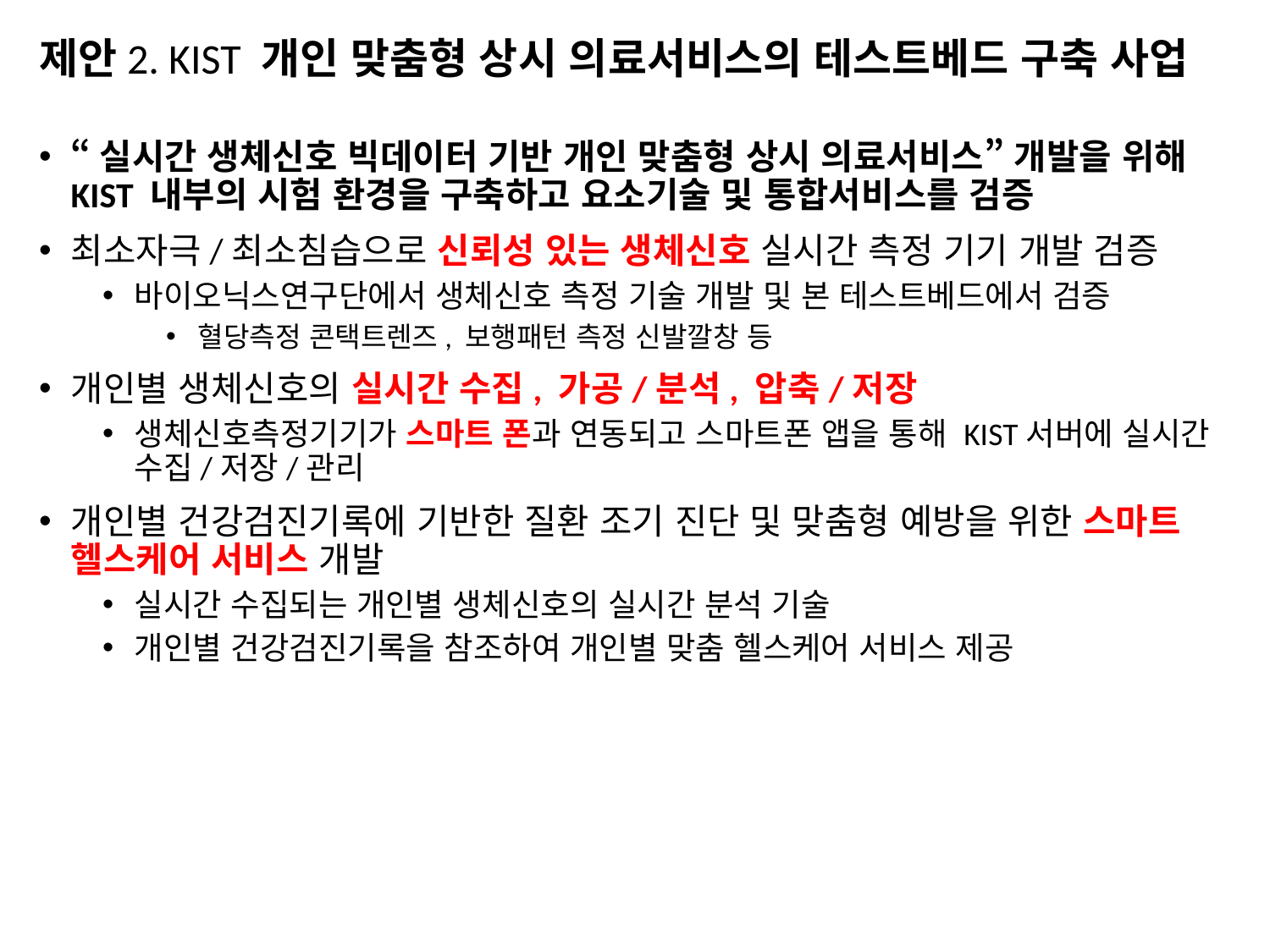

# 제안2. KIST 개인 맞춤형 상시 의료서비스의 테스트베드 구축 사업
“실시간 생체신호 빅데이터 기반 개인 맞춤형 상시 의료서비스” 개발을 위해 KIST 내부의 시험 환경을 구축하고 요소기술 및 통합서비스를 검증
최소자극/최소침습으로 신뢰성 있는 생체신호 실시간 측정 기기 개발 검증
바이오닉스연구단에서 생체신호 측정 기술 개발 및 본 테스트베드에서 검증
혈당측정 콘택트렌즈, 보행패턴 측정 신발깔창 등
개인별 생체신호의 실시간 수집, 가공/분석, 압축/저장
생체신호측정기기가 스마트 폰과 연동되고 스마트폰 앱을 통해 KIST서버에 실시간 수집/저장/관리
개인별 건강검진기록에 기반한 질환 조기 진단 및 맞춤형 예방을 위한 스마트 헬스케어 서비스 개발
실시간 수집되는 개인별 생체신호의 실시간 분석 기술
개인별 건강검진기록을 참조하여 개인별 맞춤 헬스케어 서비스 제공